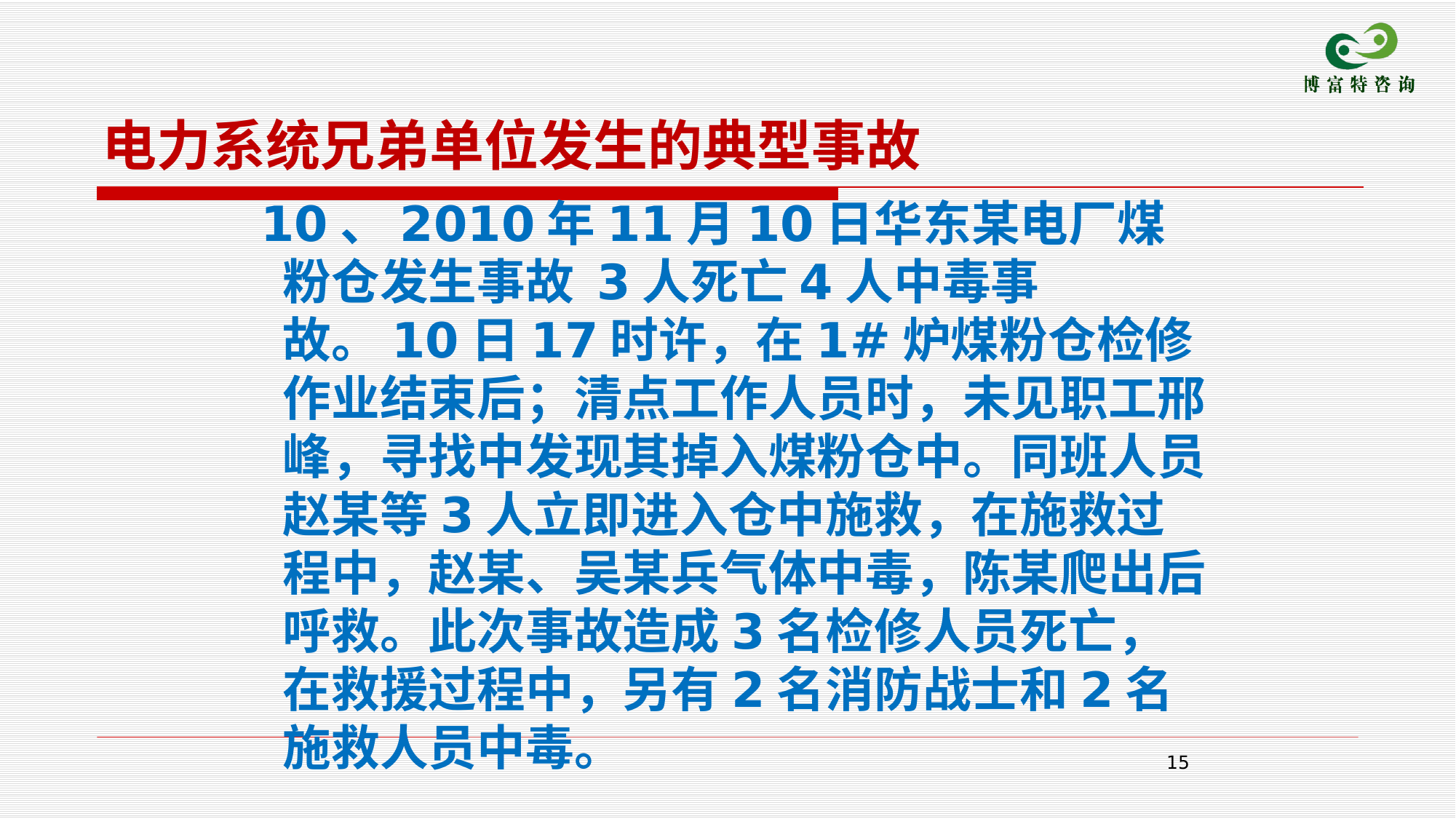

电力系统兄弟单位发生的典型事故
  10、2010年11月10日华东某电厂煤粉仓发生事故 3人死亡4人中毒事故。10日17时许，在1#炉煤粉仓检修作业结束后；清点工作人员时，未见职工邢峰，寻找中发现其掉入煤粉仓中。同班人员赵某等3人立即进入仓中施救，在施救过程中，赵某、吴某兵气体中毒，陈某爬出后呼救。此次事故造成3名检修人员死亡，在救援过程中，另有2名消防战士和2名施救人员中毒。

15